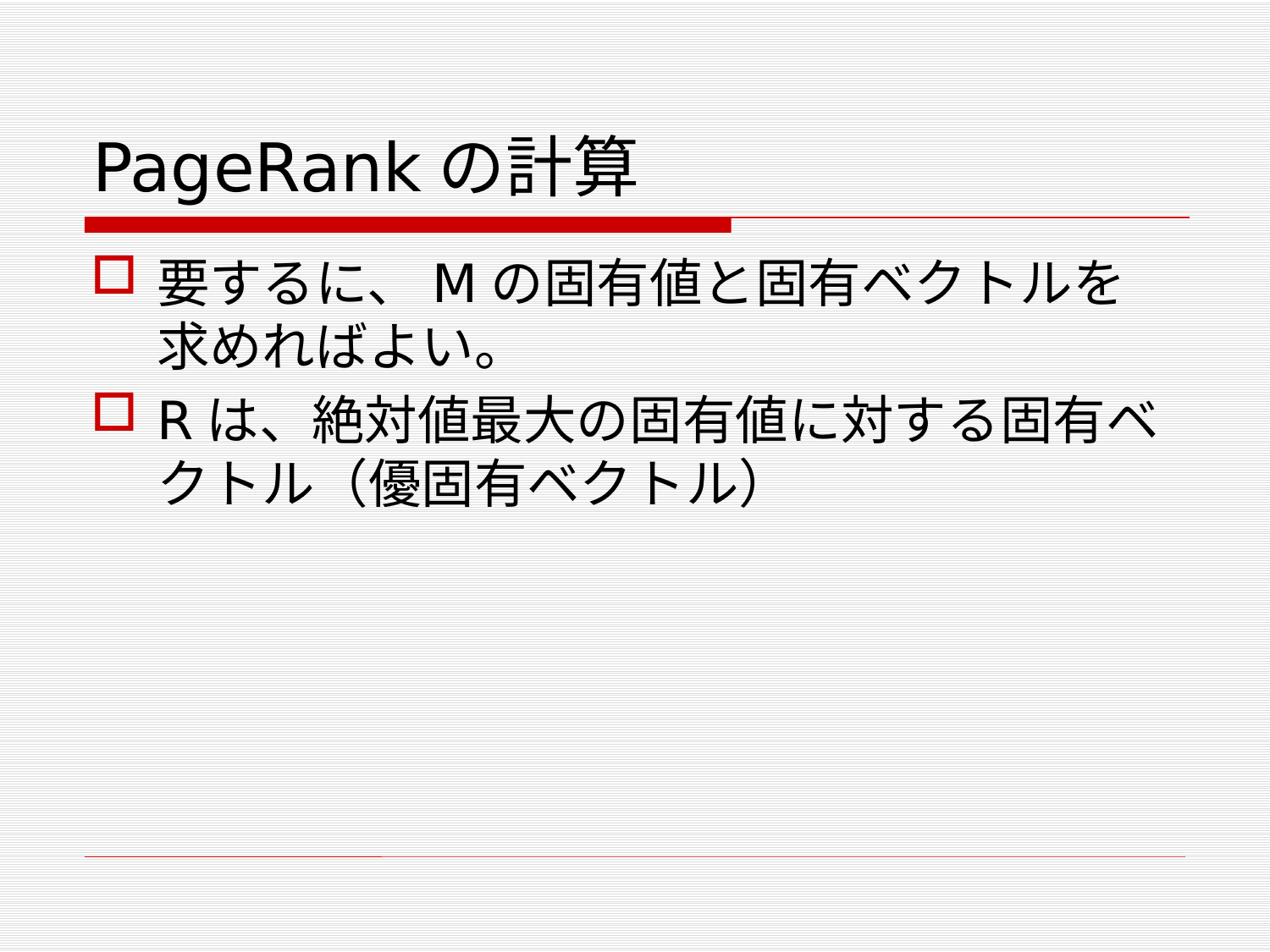

# PageRankの計算
要するに、Mの固有値と固有ベクトルを求めればよい。
Rは、絶対値最大の固有値に対する固有ベクトル（優固有ベクトル）